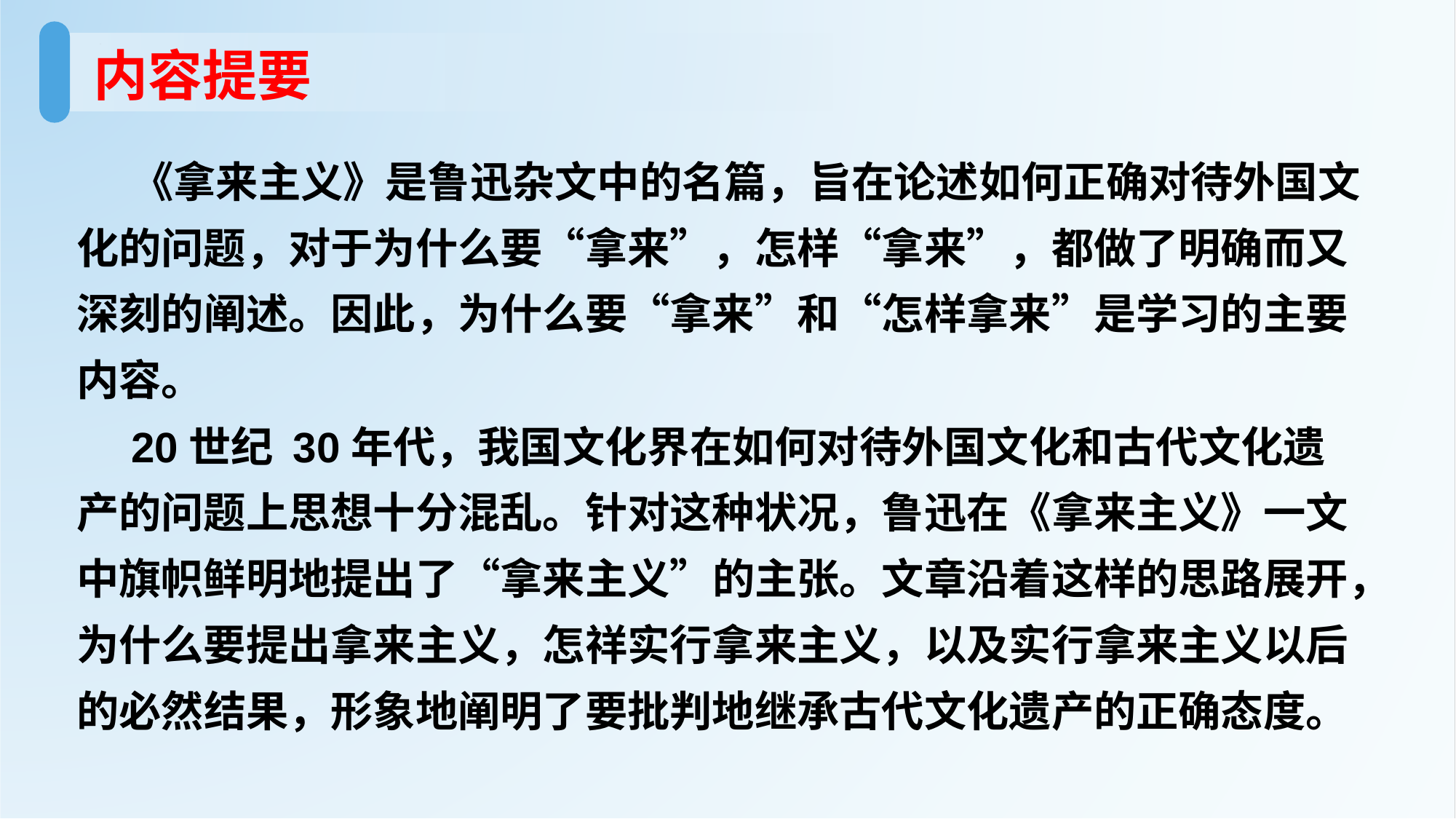

内容提要
《拿来主义》是鲁迅杂文中的名篇，旨在论述如何正确对待外国文化的问题，对于为什么要“拿来”，怎样“拿来”，都做了明确而又深刻的阐述。因此，为什么要“拿来”和“怎样拿来”是学习的主要内容。
20世纪 30年代，我国文化界在如何对待外国文化和古代文化遗产的问题上思想十分混乱。针对这种状况，鲁迅在《拿来主义》一文中旗帜鲜明地提出了“拿来主义”的主张。文章沿着这样的思路展开，为什么要提出拿来主义，怎祥实行拿来主义，以及实行拿来主义以后的必然结果，形象地阐明了要批判地继承古代文化遗产的正确态度。